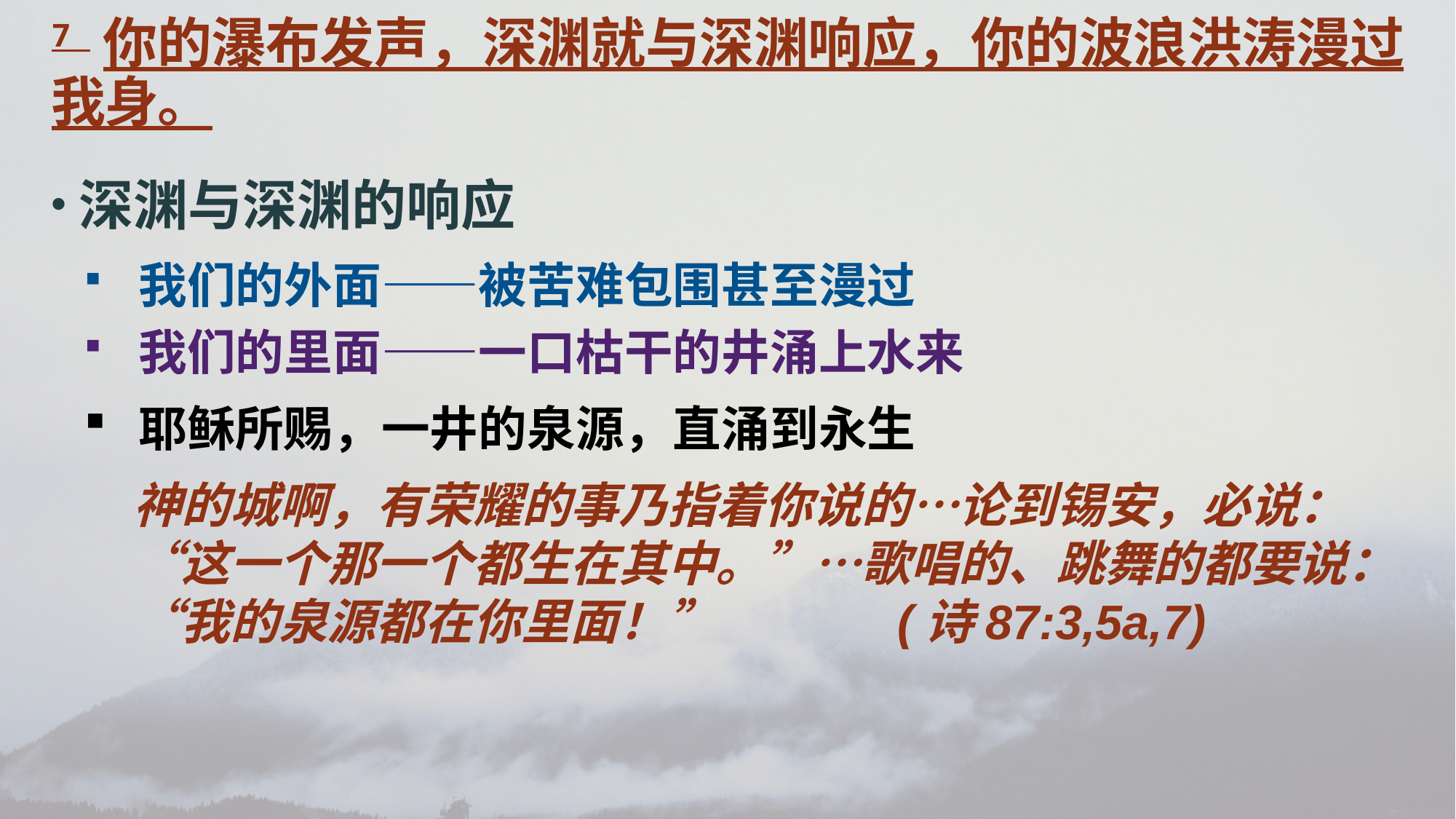

7 你的瀑布发声，深渊就与深渊响应，你的波浪洪涛漫过我身。
深渊与深渊的响应
我们的外面——被苦难包围甚至漫过
我们的里面——一口枯干的井涌上水来
耶稣所赐，一井的泉源，直涌到永生
神的城啊，有荣耀的事乃指着你说的…论到锡安，必说：“这一个那一个都生在其中。”…歌唱的、跳舞的都要说：“我的泉源都在你里面！”		(诗87:3,5a,7)